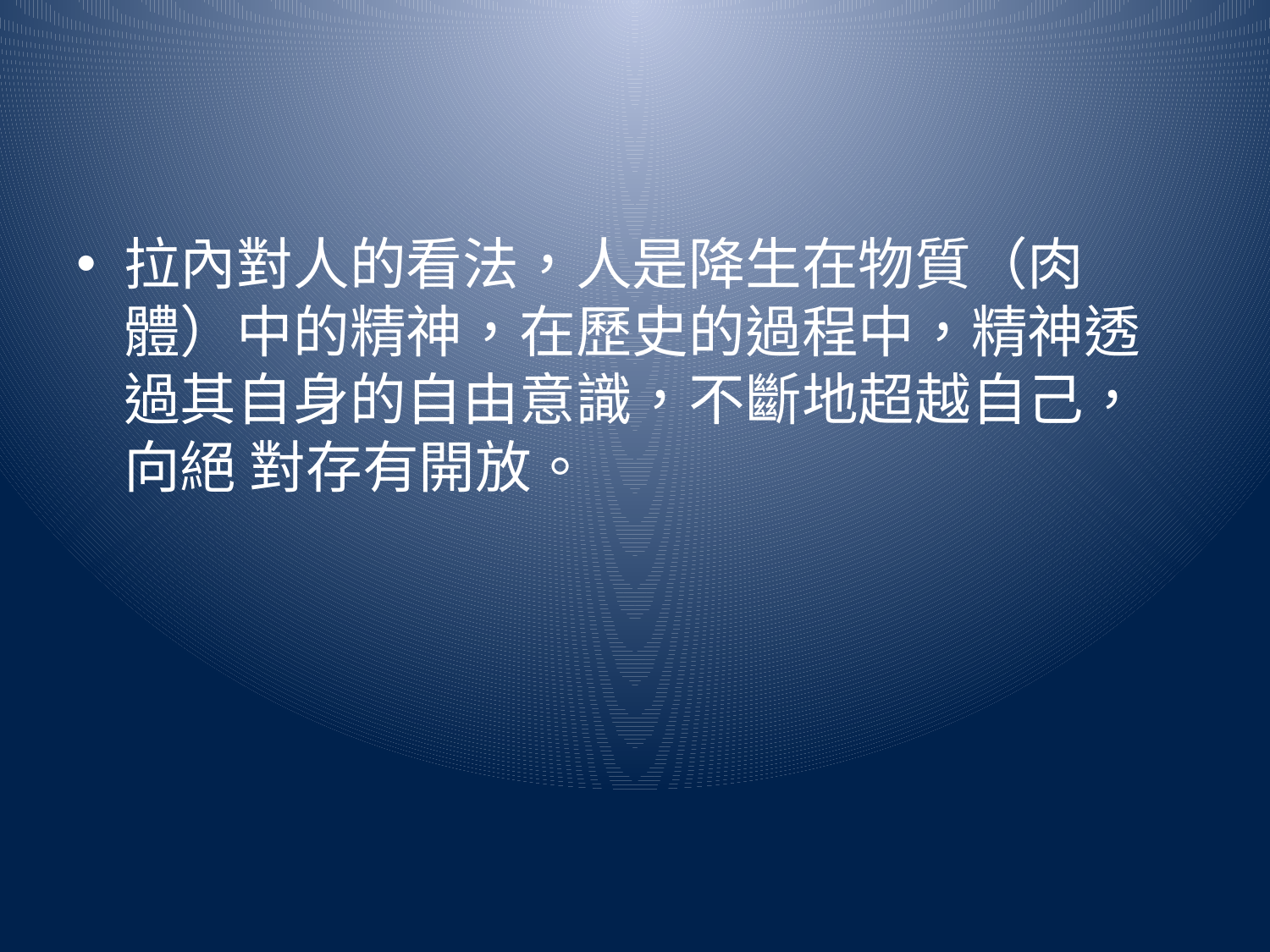

#
拉內對人的看法，人是降生在物質（肉體）中的精神，在歷史的過程中，精神透過其自身的自由意識，不斷地超越自己，向絕 對存有開放。